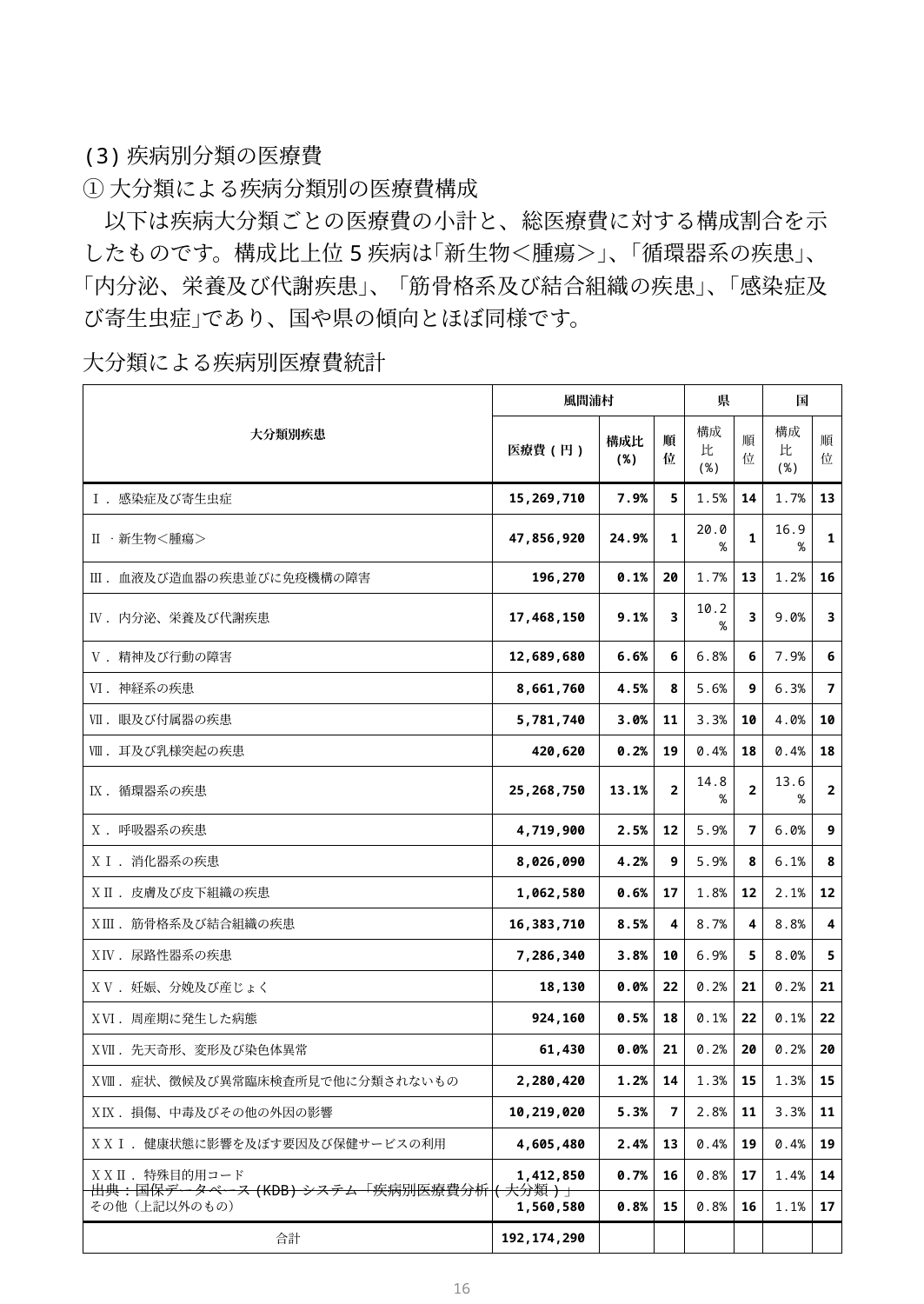

(3)疾病別分類の医療費
①大分類による疾病分類別の医療費構成
　以下は疾病大分類ごとの医療費の小計と、総医療費に対する構成割合を示したものです。構成比上位5疾病は｢新生物＜腫瘍＞｣、｢循環器系の疾患｣、 ｢内分泌、栄養及び代謝疾患｣、 ｢筋骨格系及び結合組織の疾患｣、｢感染症及び寄生虫症｣であり、国や県の傾向とほぼ同様です。
大分類による疾病別医療費統計
| 大分類別疾患 | 風間浦村 |  |  | 県 |  | 国 |  |
| --- | --- | --- | --- | --- | --- | --- | --- |
|  | 医療費(円) | 構成比(%) | 順位 | 構成比(%) | 順位 | 構成比(%) | 順位 |
| Ⅰ．感染症及び寄生虫症 | 15,269,710 | 7.9% | 5 | 1.5% | 14 | 1.7% | 13 |
| Ⅱ．新生物＜腫瘍＞ | 47,856,920 | 24.9% | 1 | 20.0% | 1 | 16.9% | 1 |
| Ⅲ．血液及び造血器の疾患並びに免疫機構の障害 | 196,270 | 0.1% | 20 | 1.7% | 13 | 1.2% | 16 |
| Ⅳ．内分泌、栄養及び代謝疾患 | 17,468,150 | 9.1% | 3 | 10.2% | 3 | 9.0% | 3 |
| Ⅴ．精神及び行動の障害 | 12,689,680 | 6.6% | 6 | 6.8% | 6 | 7.9% | 6 |
| Ⅵ．神経系の疾患 | 8,661,760 | 4.5% | 8 | 5.6% | 9 | 6.3% | 7 |
| Ⅶ．眼及び付属器の疾患 | 5,781,740 | 3.0% | 11 | 3.3% | 10 | 4.0% | 10 |
| Ⅷ．耳及び乳様突起の疾患 | 420,620 | 0.2% | 19 | 0.4% | 18 | 0.4% | 18 |
| Ⅸ．循環器系の疾患 | 25,268,750 | 13.1% | 2 | 14.8% | 2 | 13.6% | 2 |
| Ⅹ．呼吸器系の疾患 | 4,719,900 | 2.5% | 12 | 5.9% | 7 | 6.0% | 9 |
| ⅩⅠ．消化器系の疾患 | 8,026,090 | 4.2% | 9 | 5.9% | 8 | 6.1% | 8 |
| ⅩⅡ．皮膚及び皮下組織の疾患 | 1,062,580 | 0.6% | 17 | 1.8% | 12 | 2.1% | 12 |
| ⅩⅢ．筋骨格系及び結合組織の疾患 | 16,383,710 | 8.5% | 4 | 8.7% | 4 | 8.8% | 4 |
| ⅩⅣ．尿路性器系の疾患 | 7,286,340 | 3.8% | 10 | 6.9% | 5 | 8.0% | 5 |
| ⅩⅤ．妊娠、分娩及び産じょく | 18,130 | 0.0% | 22 | 0.2% | 21 | 0.2% | 21 |
| ⅩⅥ．周産期に発生した病態 | 924,160 | 0.5% | 18 | 0.1% | 22 | 0.1% | 22 |
| ⅩⅦ．先天奇形、変形及び染色体異常 | 61,430 | 0.0% | 21 | 0.2% | 20 | 0.2% | 20 |
| ⅩⅧ．症状、徴候及び異常臨床検査所見で他に分類されないもの | 2,280,420 | 1.2% | 14 | 1.3% | 15 | 1.3% | 15 |
| ⅩⅨ．損傷、中毒及びその他の外因の影響 | 10,219,020 | 5.3% | 7 | 2.8% | 11 | 3.3% | 11 |
| ⅩⅩⅠ．健康状態に影響を及ぼす要因及び保健サービスの利用 | 4,605,480 | 2.4% | 13 | 0.4% | 19 | 0.4% | 19 |
| ⅩⅩⅡ．特殊目的用コード | 1,412,850 | 0.7% | 16 | 0.8% | 17 | 1.4% | 14 |
| その他（上記以外のもの） | 1,560,580 | 0.8% | 15 | 0.8% | 16 | 1.1% | 17 |
| 合計 | 192,174,290 |  |  |  |  |  |  |
出典:国保データベース(KDB)システム「疾病別医療費分析(大分類)」
16